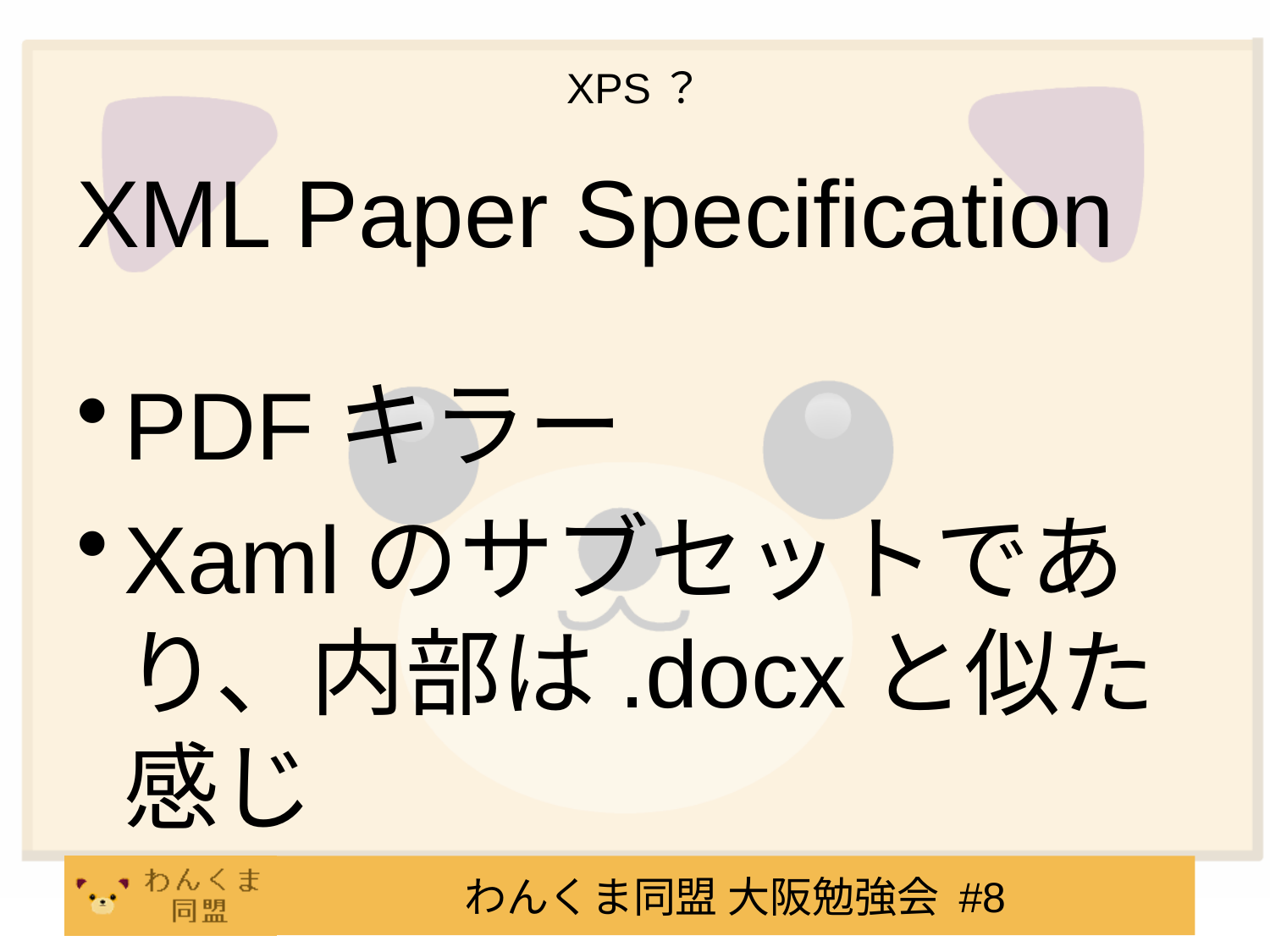

# XPS？
XML Paper Specification

PDFキラー
Xamlのサブセットであり、内部は.docxと似た感じ